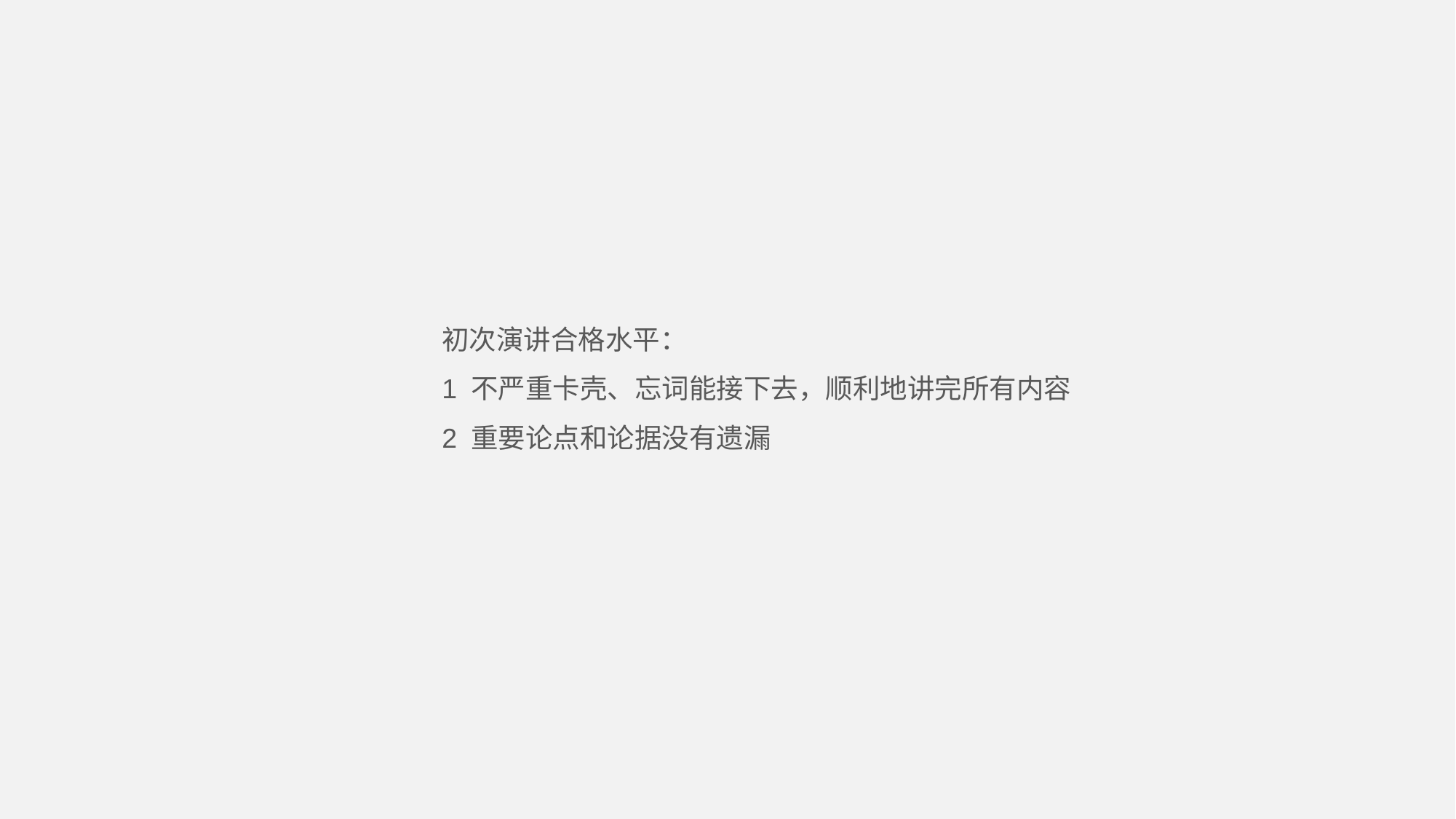

初次演讲合格水平：
1 不严重卡壳、忘词能接下去，顺利地讲完所有内容
2 重要论点和论据没有遗漏